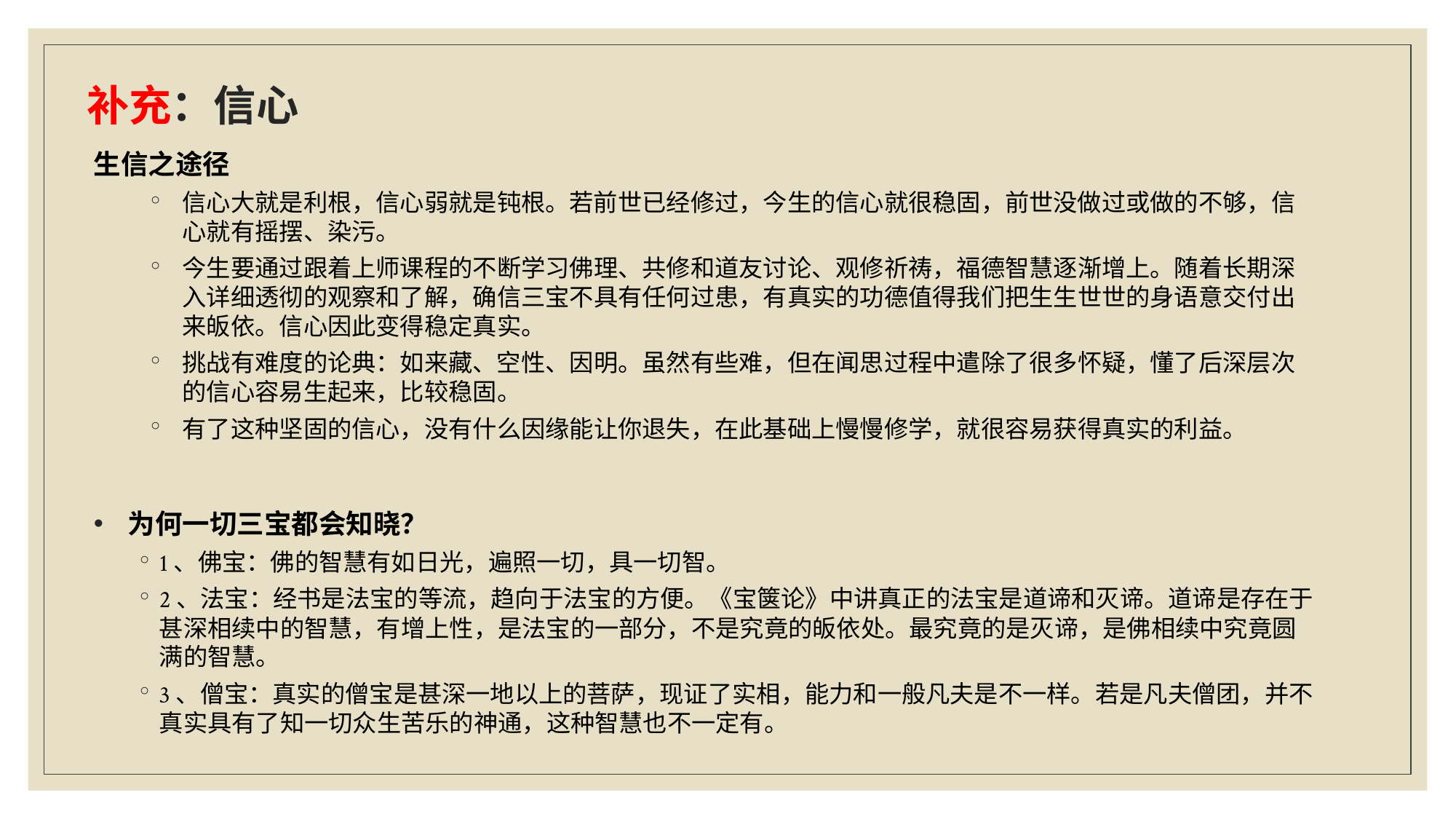

# 补充：信心
生信之途径
信心大就是利根，信心弱就是钝根。若前世已经修过，今生的信心就很稳固，前世没做过或做的不够，信心就有摇摆、染污。
今生要通过跟着上师课程的不断学习佛理、共修和道友讨论、观修祈祷，福德智慧逐渐增上。随着长期深入详细透彻的观察和了解，确信三宝不具有任何过患，有真实的功德值得我们把生生世世的身语意交付出来皈依。信心因此变得稳定真实。
挑战有难度的论典：如来藏、空性、因明。虽然有些难，但在闻思过程中遣除了很多怀疑，懂了后深层次的信心容易生起来，比较稳固。
有了这种坚固的信心，没有什么因缘能让你退失，在此基础上慢慢修学，就很容易获得真实的利益。

为何一切三宝都会知晓？
1、佛宝：佛的智慧有如日光，遍照一切，具一切智。
2、法宝：经书是法宝的等流，趋向于法宝的方便。《宝箧论》中讲真正的法宝是道谛和灭谛。道谛是存在于甚深相续中的智慧，有增上性，是法宝的一部分，不是究竟的皈依处。最究竟的是灭谛，是佛相续中究竟圆满的智慧。
3、僧宝：真实的僧宝是甚深一地以上的菩萨，现证了实相，能力和一般凡夫是不一样。若是凡夫僧团，并不真实具有了知一切众生苦乐的神通，这种智慧也不一定有。